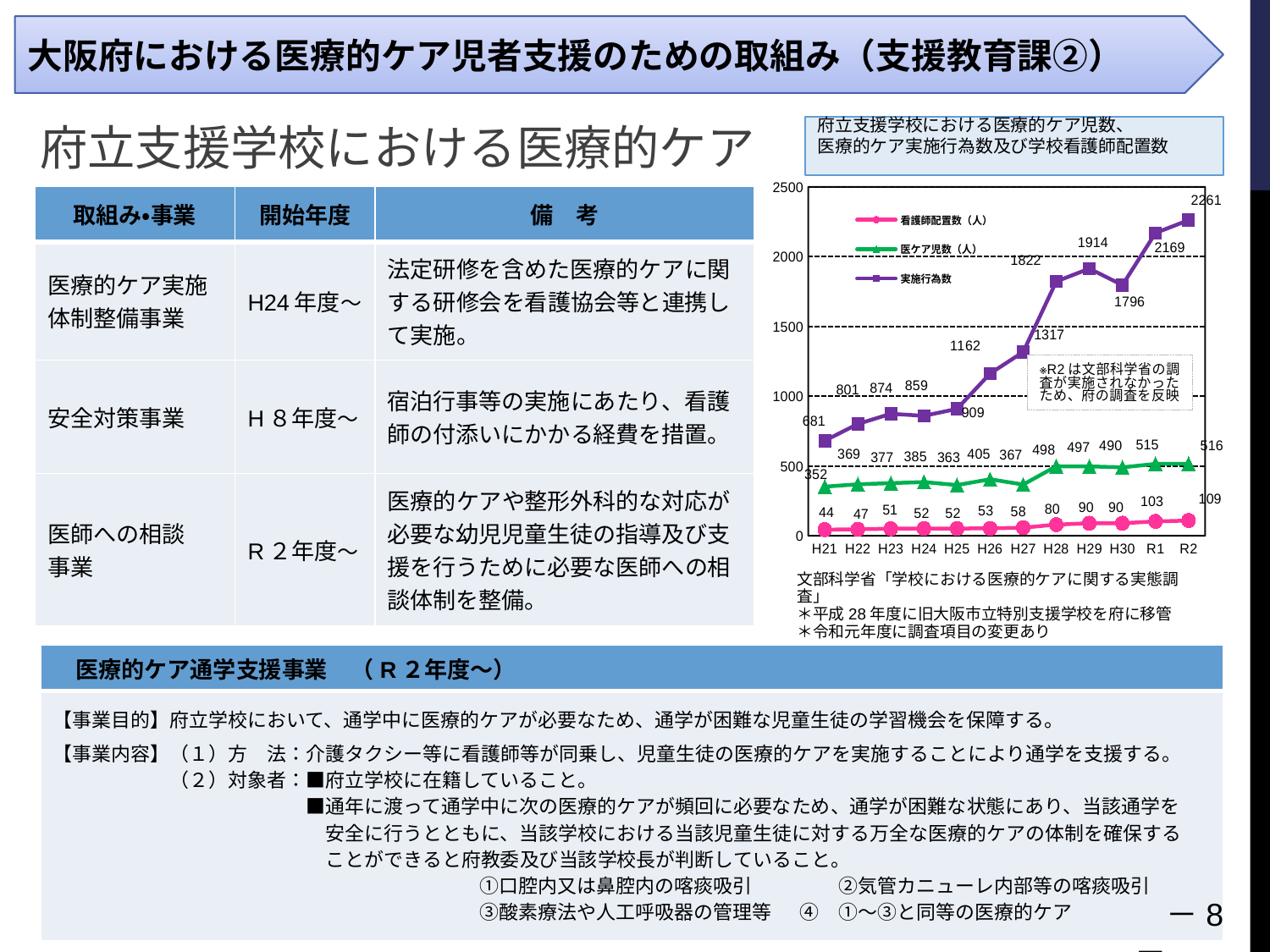

大阪府における医療的ケア児者支援のための取組み（支援教育課②）
府立支援学校における医療的ケア
府立支援学校における医療的ケア児数、
医療的ケア実施行為数及び学校看護師配置数

### Chart

| Category | 看護師配置数（人） | 医ケア児数（人） | 実施行為数 |
|---|---|---|---|
| H21 | 44.0 | 352.0 | 681.0 |
| H22 | 47.0 | 369.0 | 801.0 |
| H23 | 51.0 | 377.0 | 874.0 |
| H24 | 52.0 | 385.0 | 859.0 |
| H25 | 52.0 | 363.0 | 909.0 |
| H26 | 53.0 | 405.0 | 1162.0 |
| H27 | 58.0 | 367.0 | 1317.0 |
| H28 | 80.0 | 498.0 | 1822.0 |
| H29 | 90.0 | 497.0 | 1914.0 |
| H30 | 90.0 | 490.0 | 1796.0 |
| R1 | 103.0 | 515.0 | 2169.0 |
| R2 | 109.0 | 516.0 | 2261.0 |
| 取組み・事業 | 開始年度 | 備　考 |
| --- | --- | --- |
| 医療的ケア実施体制整備事業 | H24年度～ | 法定研修を含めた医療的ケアに関する研修会を看護協会等と連携して実施。 |
| 安全対策事業 | H８年度～ | 宿泊行事等の実施にあたり、看護師の付添いにかかる経費を措置。 |
| 医師への相談 事業 | R２年度～ | 医療的ケアや整形外科的な対応が必要な幼児児童生徒の指導及び支援を行うために必要な医師への相談体制を整備。 |
文部科学省「学校における医療的ケアに関する実態調査」
＊平成28年度に旧大阪市立特別支援学校を府に移管
＊令和元年度に調査項目の変更あり
| 医療的ケア通学支援事業　（R２年度～） |
| --- |
| 【事業目的】府立学校において、通学中に医療的ケアが必要なため、通学が困難な児童生徒の学習機会を保障する。 【事業内容】（１）方　法：介護タクシー等に看護師等が同乗し、児童生徒の医療的ケアを実施することにより通学を支援する。 　　　　　　（２）対象者：■府立学校に在籍していること。 　　　　　　　　　　　　　■通年に渡って通学中に次の医療的ケアが頻回に必要なため、通学が困難な状態にあり、当該通学を 　　　　　　　　　　　　　　安全に行うとともに、当該学校における当該児童生徒に対する万全な医療的ケアの体制を確保する 　　　　　　　　　　　　　　ことができると府教委及び当該学校長が判断していること。 　　　　　　　　　　　　　　　　　　　　　 ①口腔内又は鼻腔内の喀痰吸引　　　 　②気管カニューレ内部等の喀痰吸引 　　　　　　　　　　　　　　　　　　　　　 ③酸素療法や人工呼吸器の管理等　 ④　①～③と同等の医療的ケア |
　－8－